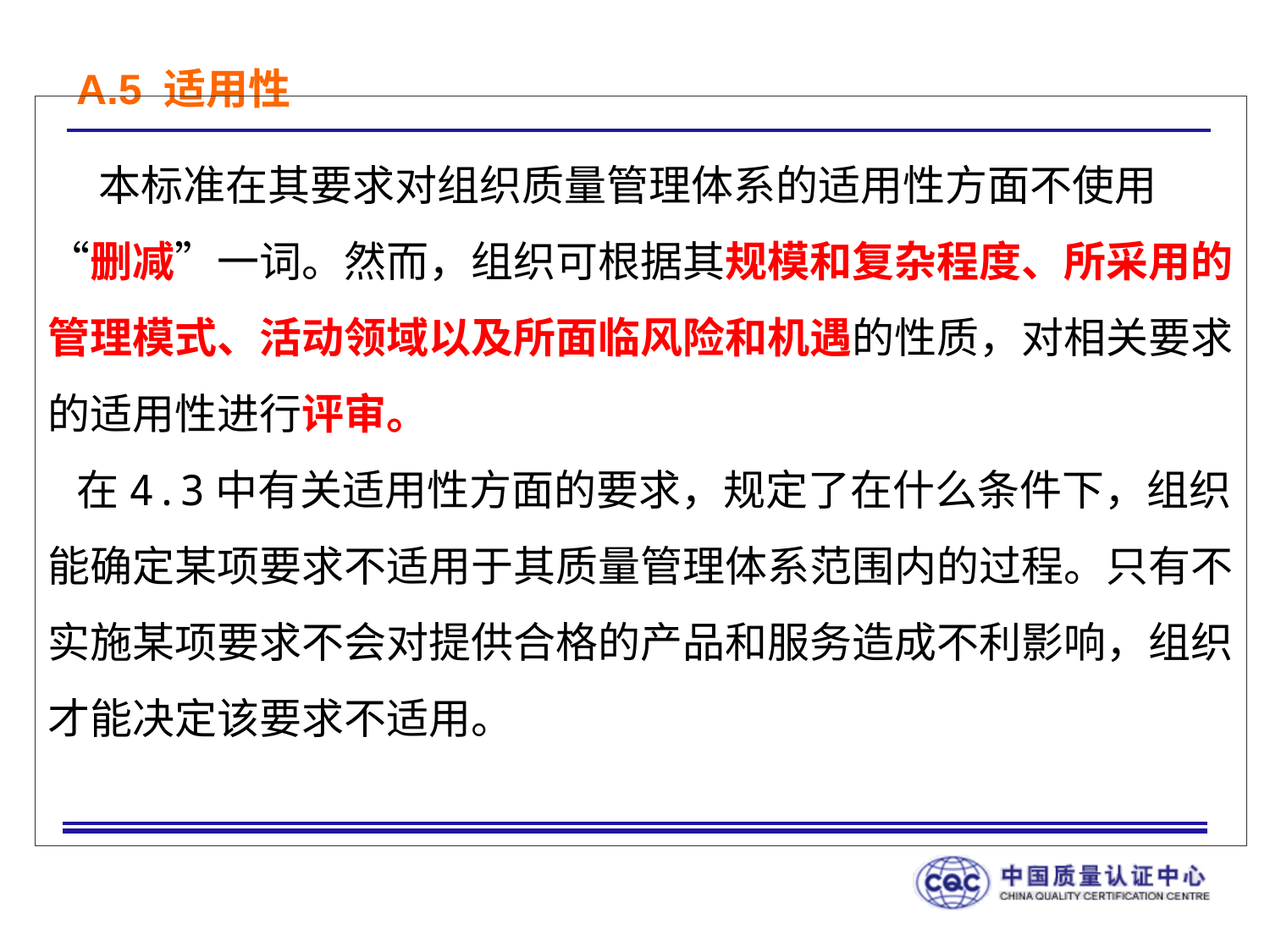

A.5 适用性

      本标准在其要求对组织质量管理体系的适用性方面不使用“删减”一词。然而，组织可根据其规模和复杂程度、所采用的管理模式、活动领域以及所面临风险和机遇的性质，对相关要求的适用性进行评审。
  在4.3中有关适用性方面的要求，规定了在什么条件下，组织能确定某项要求不适用于其质量管理体系范围内的过程。只有不实施某项要求不会对提供合格的产品和服务造成不利影响，组织才能决定该要求不适用。